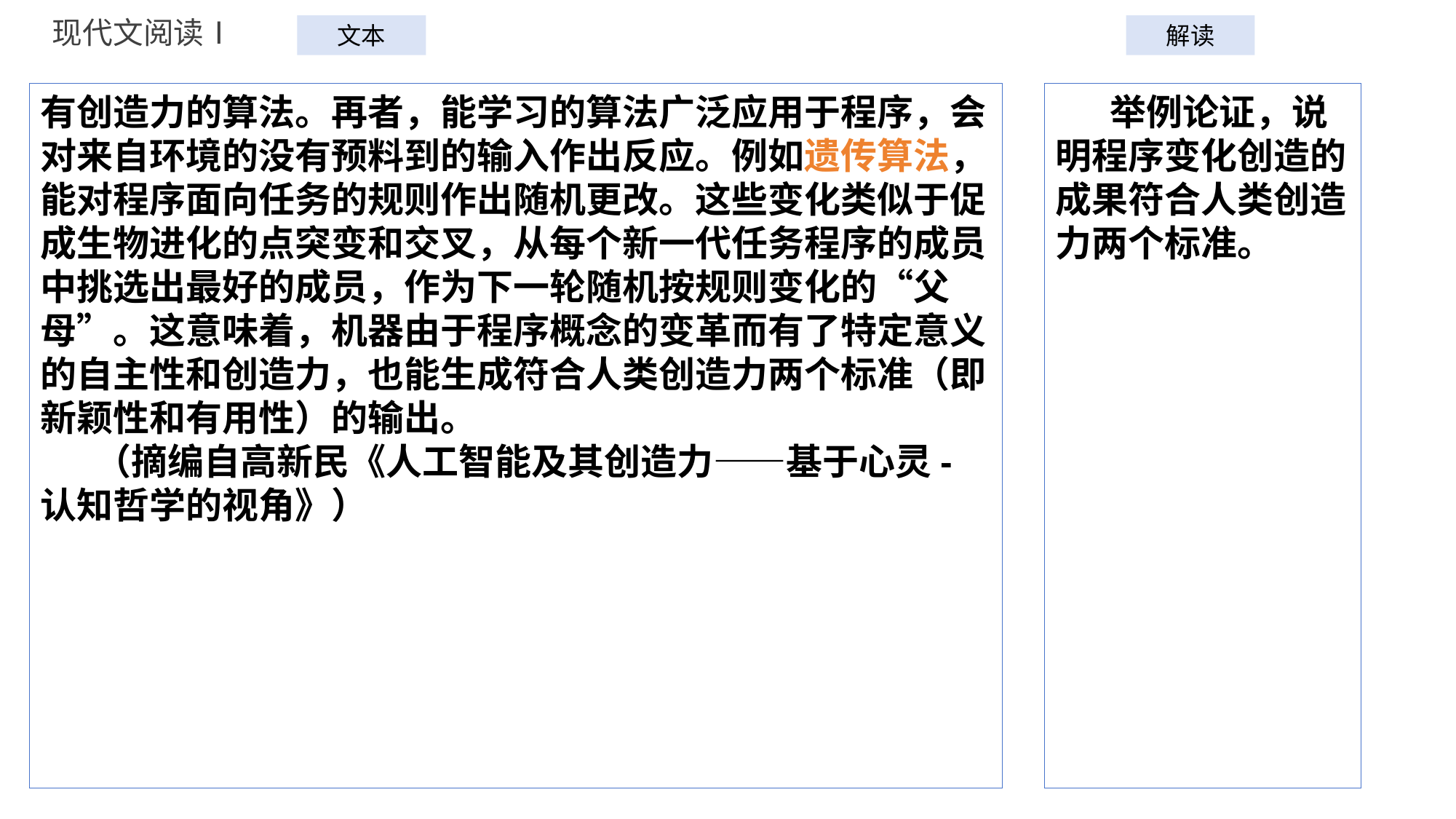

现代文阅读Ⅰ
文本
解读
有创造力的算法。再者，能学习的算法广泛应用于程序，会对来自环境的没有预料到的输入作出反应。例如遗传算法，能对程序面向任务的规则作出随机更改。这些变化类似于促成生物进化的点突变和交叉，从每个新一代任务程序的成员中挑选出最好的成员，作为下一轮随机按规则变化的“父母”。这意味着，机器由于程序概念的变革而有了特定意义的自主性和创造力，也能生成符合人类创造力两个标准（即新颖性和有用性）的输出。
（摘编自高新民《人工智能及其创造力——基于心灵-认知哲学的视角》）

举例论证，说明程序变化创造的成果符合人类创造力两个标准。